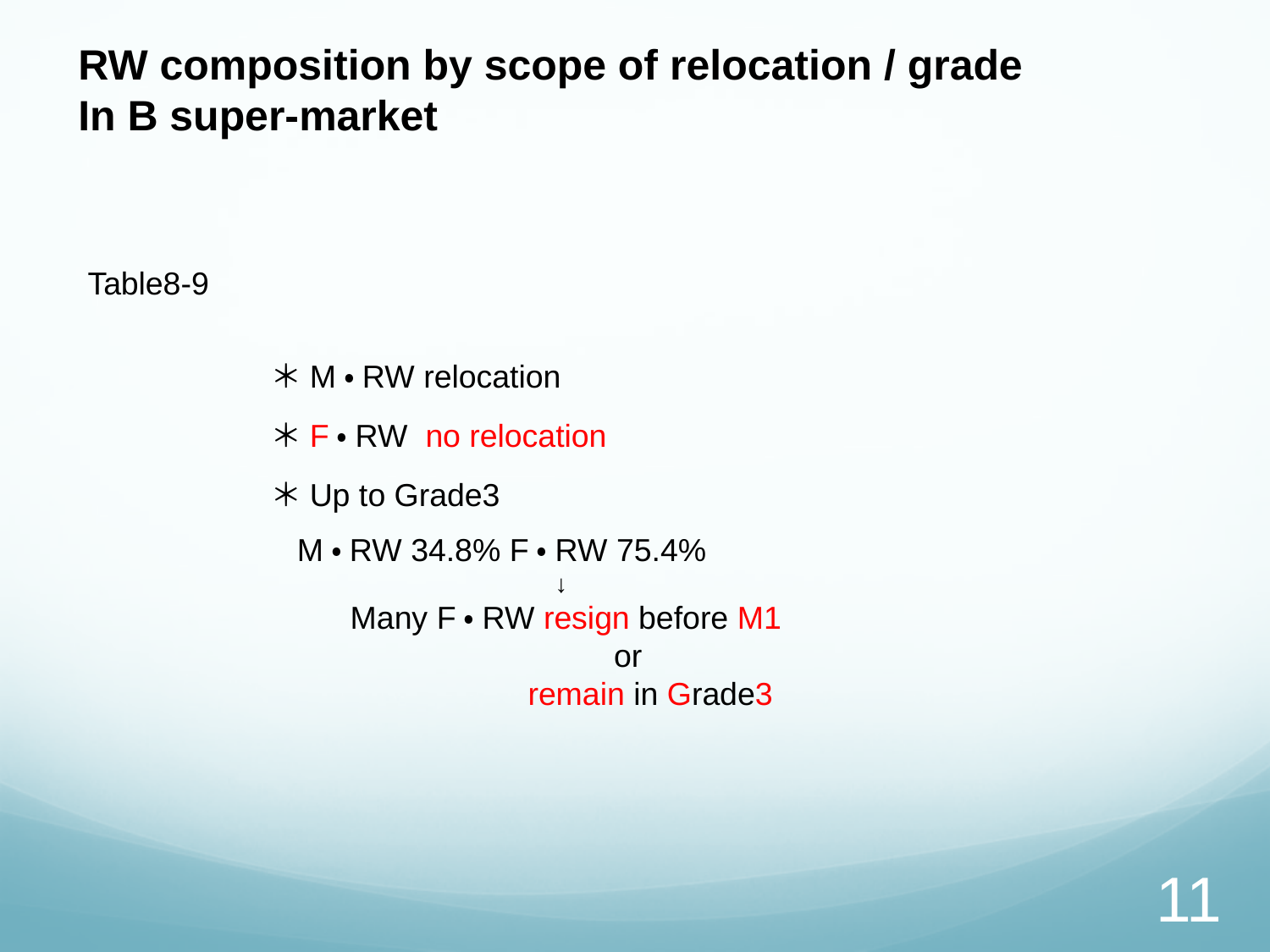

RW composition by scope of relocation / grade
In B super-market
Table8-9
＊M・RW relocation

＊F・RW  no relocation

＊Up to Grade3

   M・RW 34.8% F・RW 75.4%
↓
 Many F・RW resign before M1
               or
                    remain in Grade3
11